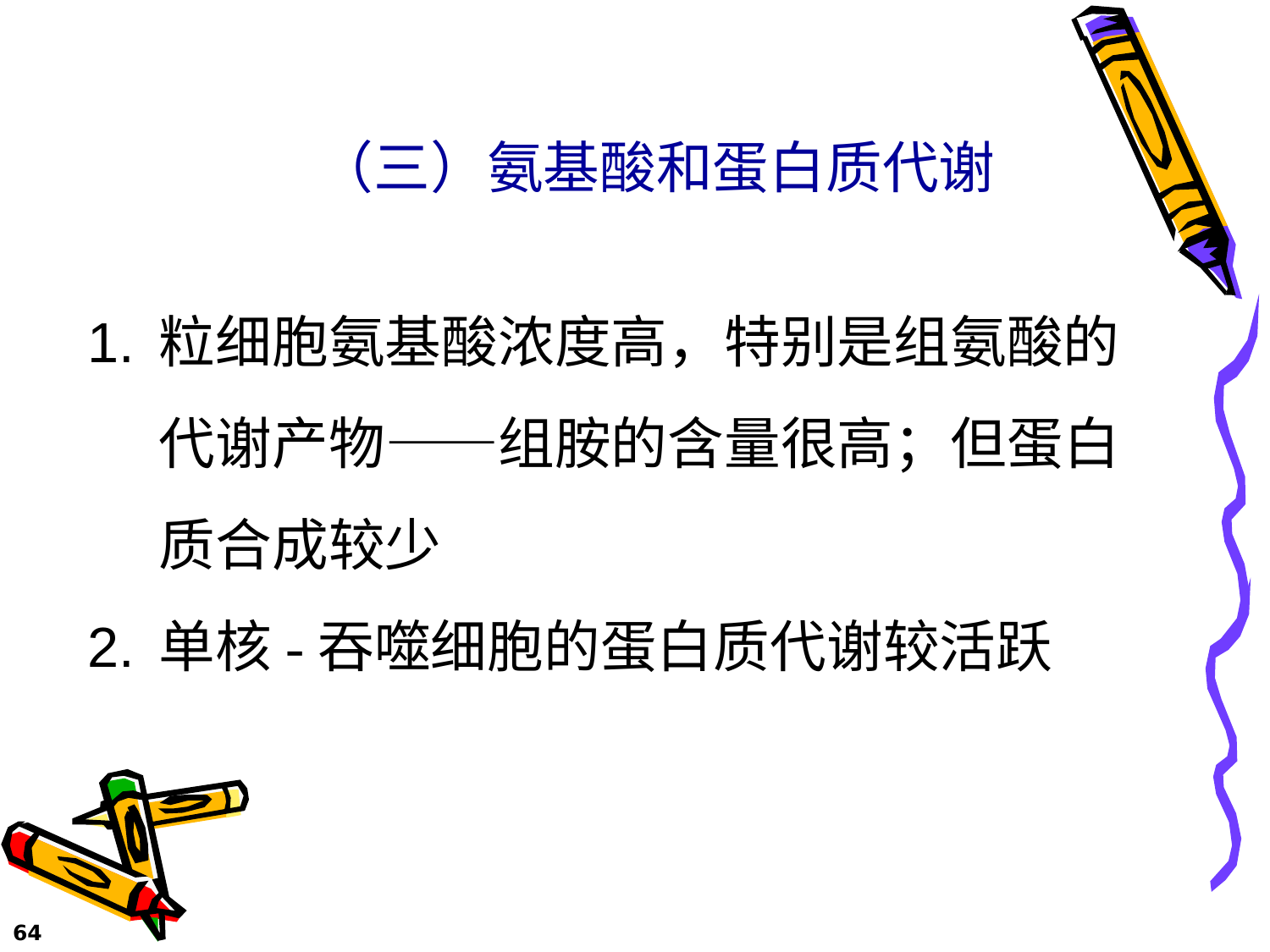

（三）氨基酸和蛋白质代谢
粒细胞氨基酸浓度高，特别是组氨酸的代谢产物——组胺的含量很高；但蛋白质合成较少
单核-吞噬细胞的蛋白质代谢较活跃
64